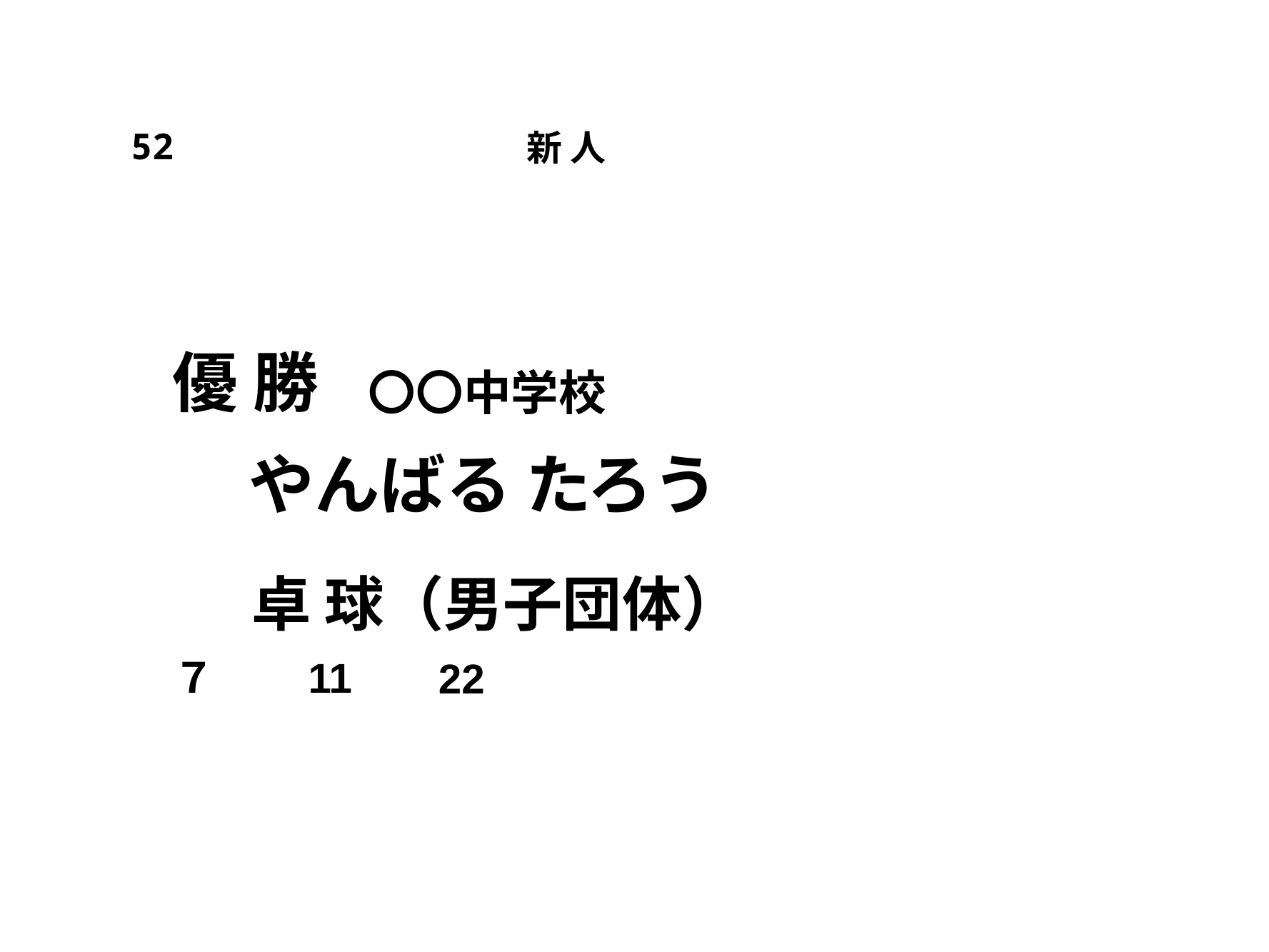

52
新 人
 優 勝
　〇〇中学校
やんばる たろう
卓 球（男子団体）
７
11
22